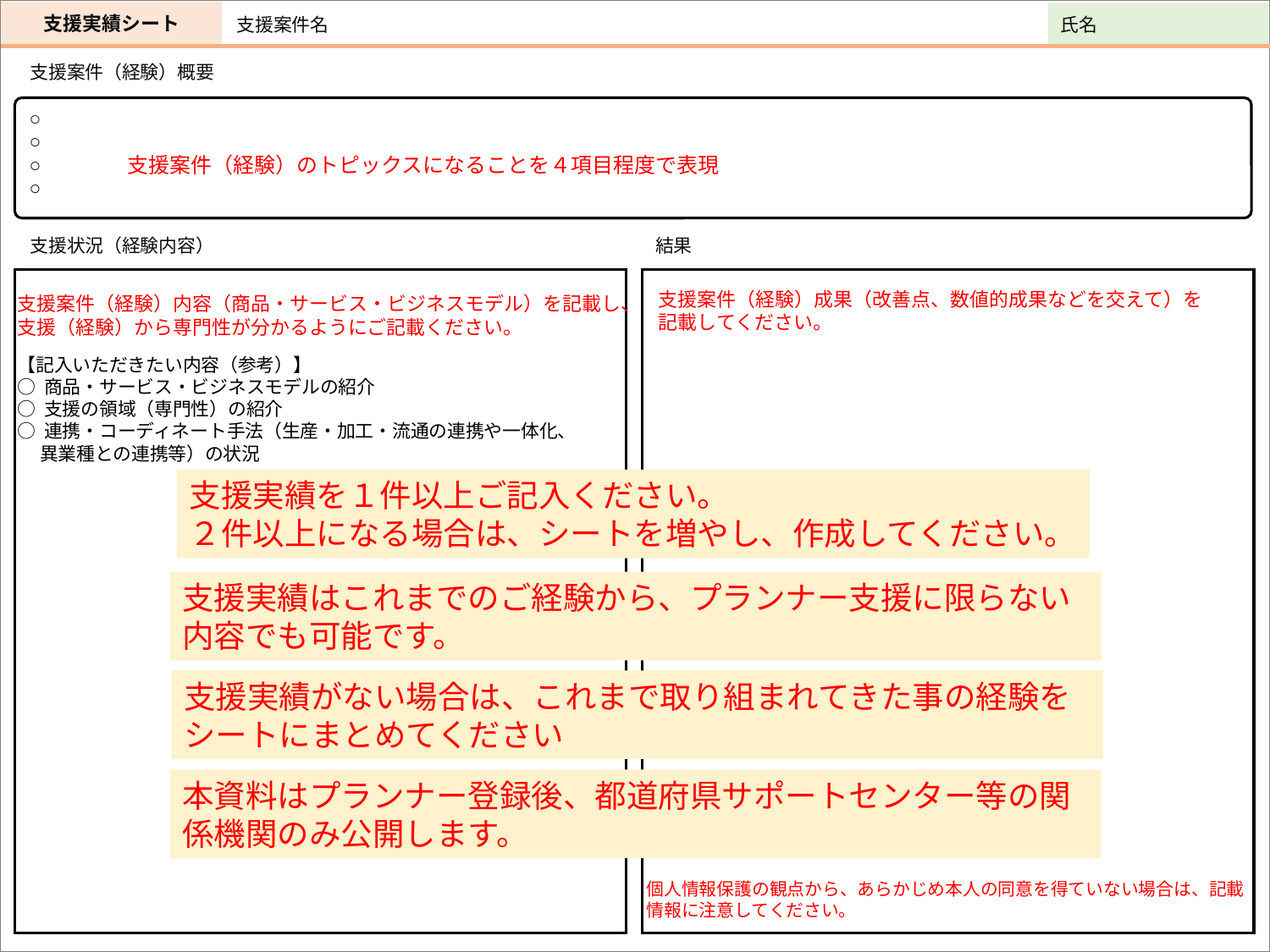

支援実績シート
支援案件名
氏名
支援案件（経験）概要
○
○
○
○
支援案件（経験）のトピックスになることを４項目程度で表現
支援状況（経験内容）
結果

支援案件（経験）成果（改善点、数値的成果などを交えて）を記載してください。

支援案件（経験）内容（商品・サービス・ビジネスモデル）を記載し、
支援（経験）から専門性が分かるようにご記載ください。

【記入いただきたい内容（参考）】
○ 商品・サービス・ビジネスモデルの紹介
○ 支援の領域（専門性）の紹介
○ 連携・コーディネート手法（生産・加工・流通の連携や一体化、
　 異業種との連携等）の状況

支援実績を１件以上ご記入ください。
２件以上になる場合は、シートを増やし、作成してください。
支援実績はこれまでのご経験から、プランナー支援に限らない内容でも可能です。
支援実績がない場合は、これまで取り組まれてきた事の経験を
シートにまとめてください
本資料はプランナー登録後、都道府県サポートセンター等の関係機関のみ公開します。
個人情報保護の観点から、あらかじめ本人の同意を得ていない場合は、記載情報に注意してください。